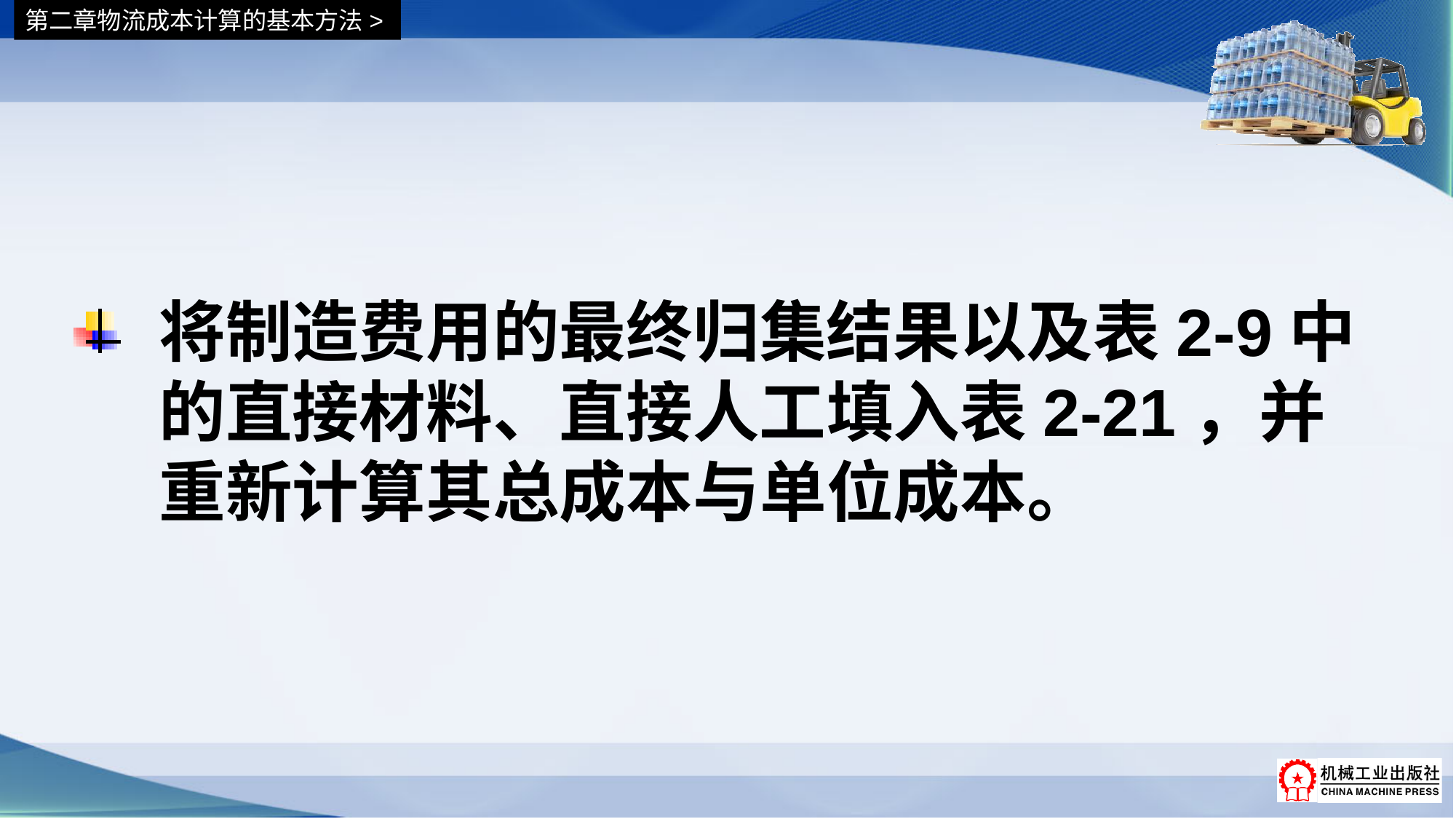

第二章物流成本计算的基本方法>
# 将制造费用的最终归集结果以及表2-9中的直接材料、直接人工填入表2-21，并重新计算其总成本与单位成本。